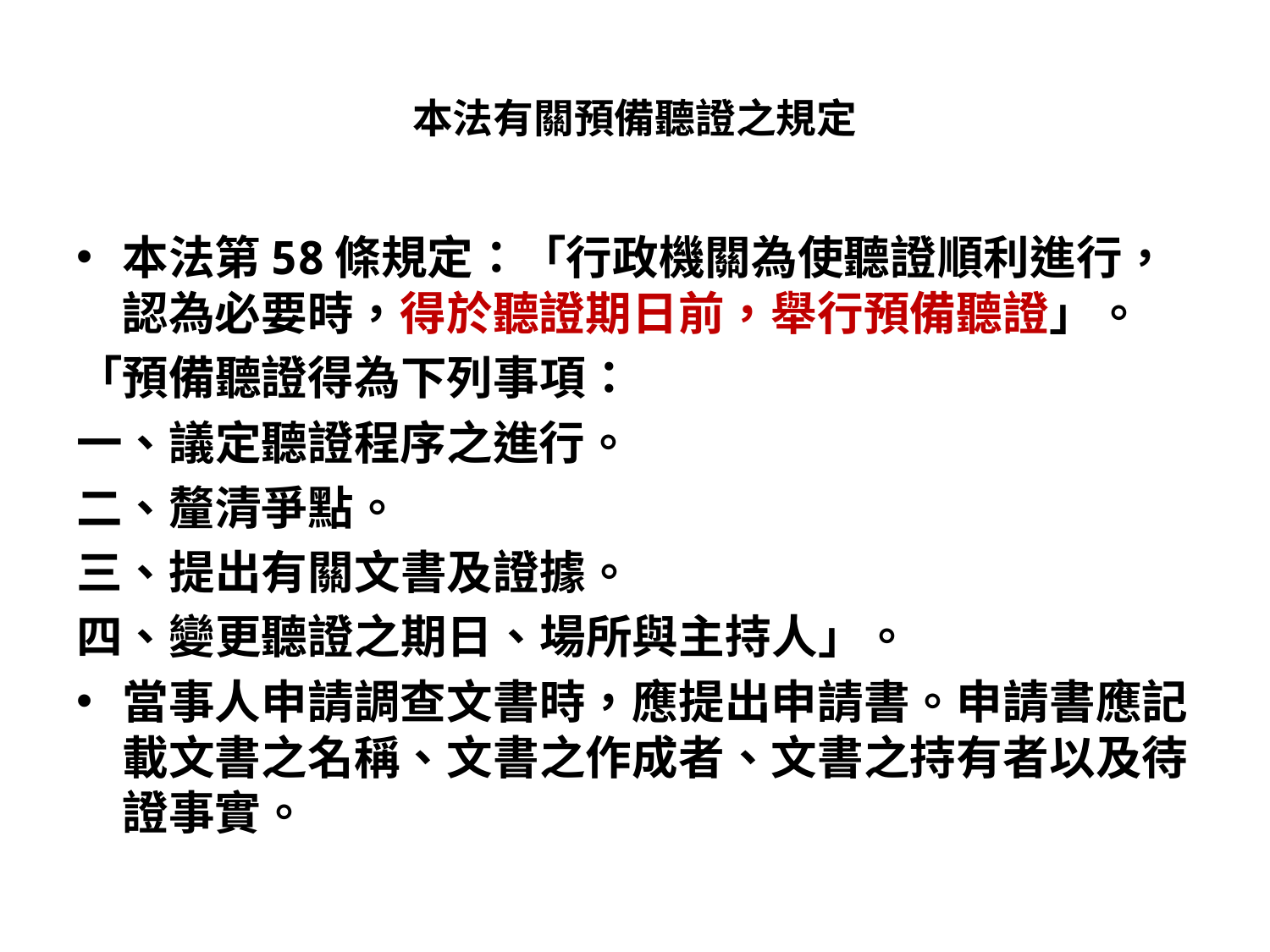

# 本法有關預備聽證之規定
本法第58條規定：「行政機關為使聽證順利進行，認為必要時，得於聽證期日前，舉行預備聽證」。
「預備聽證得為下列事項：
一、議定聽證程序之進行。
二、釐清爭點。
三、提出有關文書及證據。
四、變更聽證之期日、場所與主持人」。
當事人申請調查文書時，應提出申請書。申請書應記載文書之名稱、文書之作成者、文書之持有者以及待證事實。